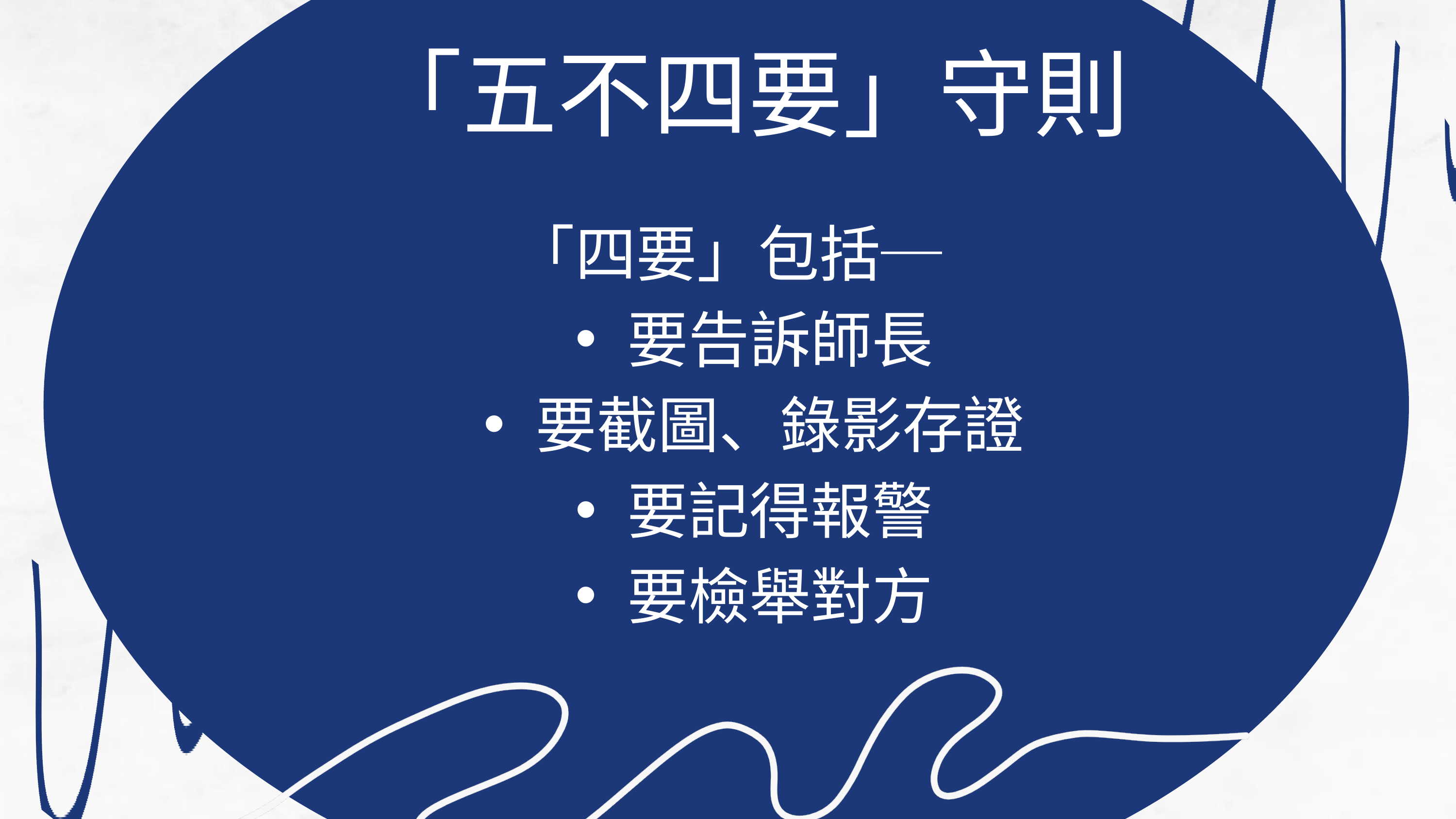

「五不四要」守則
「四要」包括─
要告訴師長
要截圖、錄影存證
要記得報警
要檢舉對方